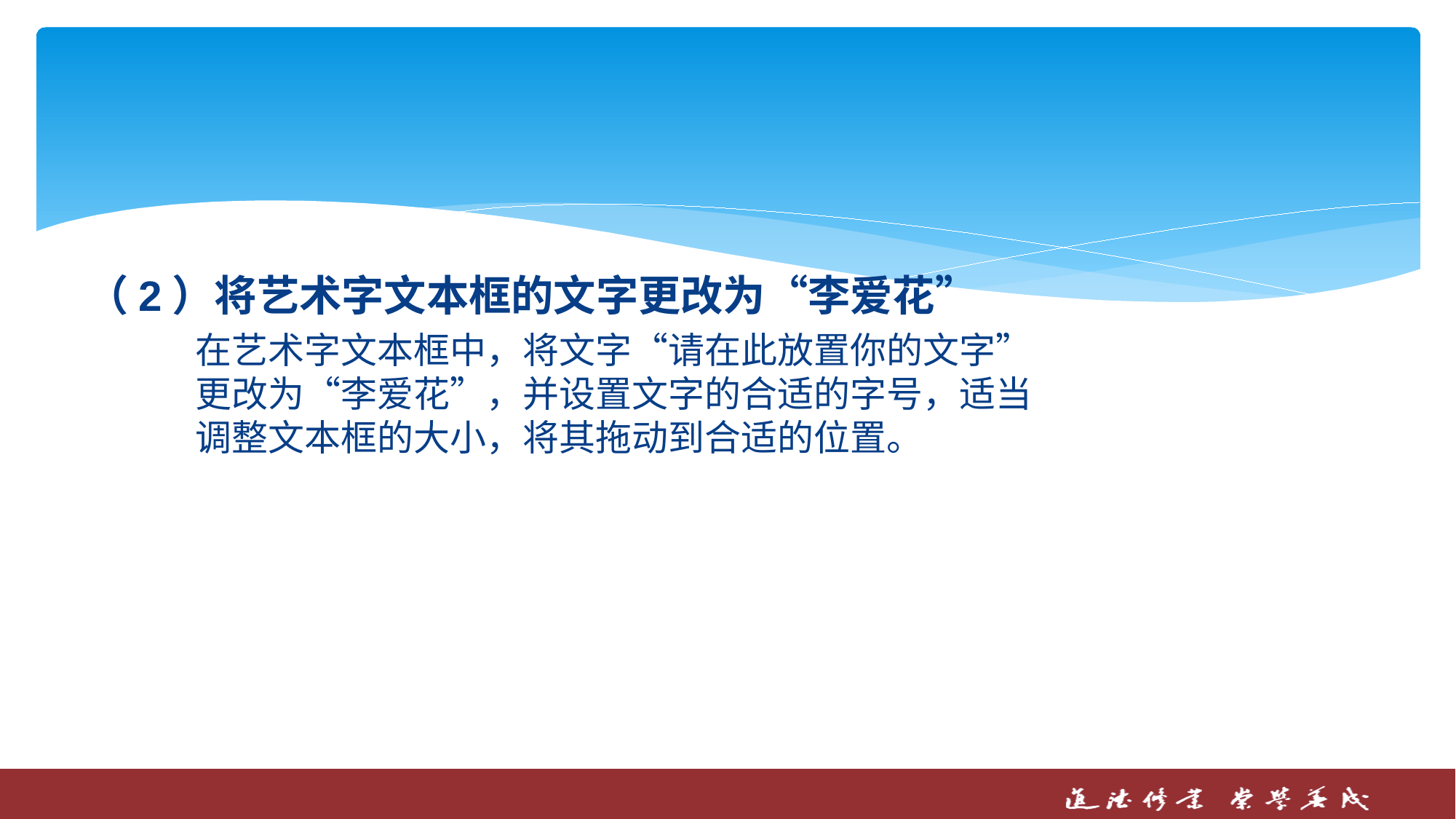

（2）将艺术字文本框的文字更改为“李爱花”
在艺术字文本框中，将文字“请在此放置你的文字”更改为“李爱花”，并设置文字的合适的字号，适当调整文本框的大小，将其拖动到合适的位置。